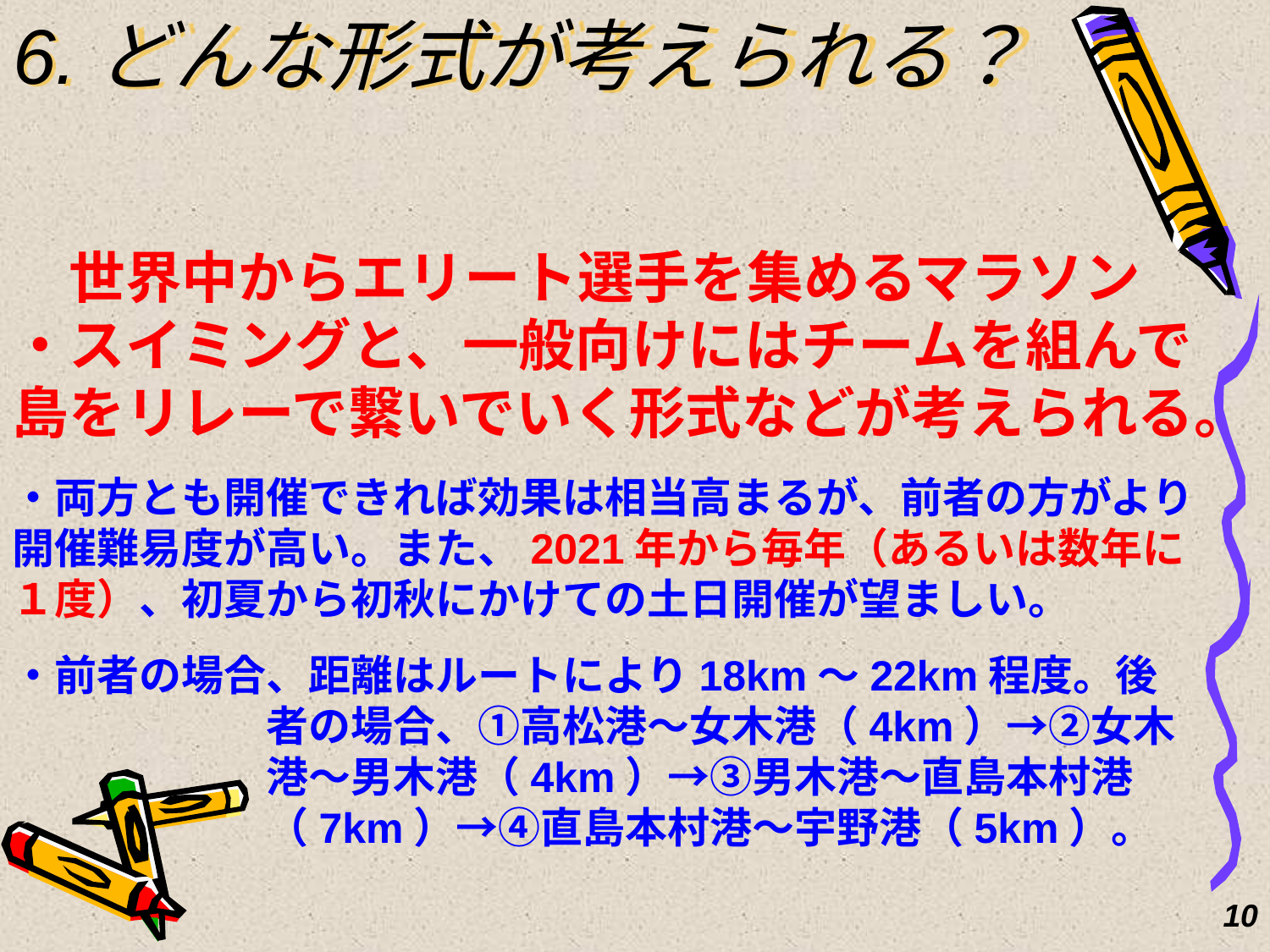

6.どんな形式が考えられる？
　世界中からエリート選手を集めるマラソン
・スイミングと、一般向けにはチームを組んで島をリレーで繋いでいく形式などが考えられる。

・両方とも開催できれば効果は相当高まるが、前者の方がより開催難易度が高い。また、2021年から毎年（あるいは数年に１度）、初夏から初秋にかけての土日開催が望ましい。

・前者の場合、距離はルートにより18km～22km程度。後
　　　　　　者の場合、①高松港～女木港（4km）→②女木
　　　　　　港～男木港（4km）→③男木港～直島本村港
　　　　　　（7km）→④直島本村港～宇野港（5km）。
10